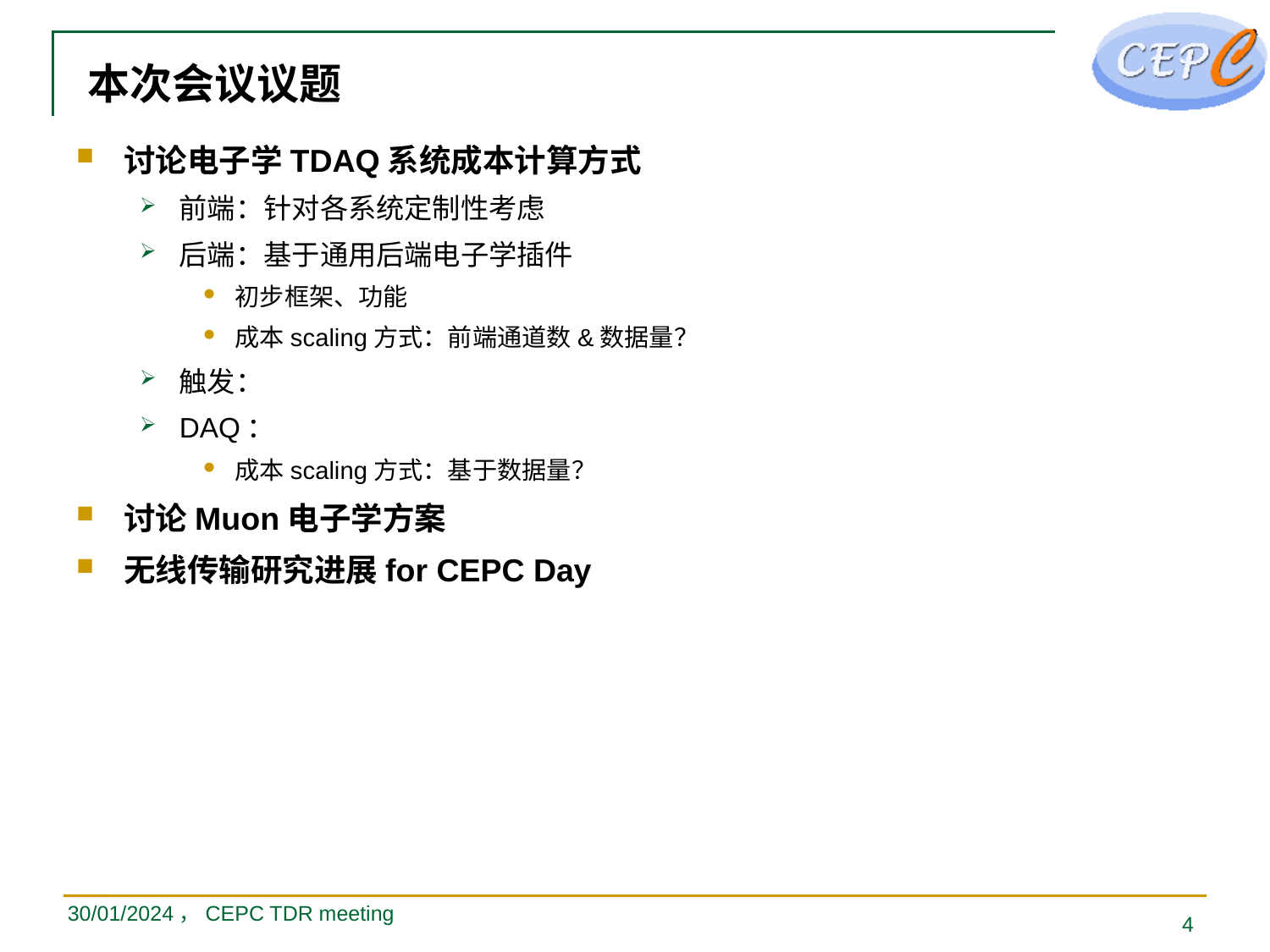

# 本次会议议题
讨论电子学TDAQ系统成本计算方式
前端：针对各系统定制性考虑
后端：基于通用后端电子学插件
初步框架、功能
成本scaling方式：前端通道数&数据量？
触发：
DAQ：
成本scaling方式：基于数据量？
讨论Muon电子学方案
无线传输研究进展for CEPC Day

30/01/2024，CEPC TDR meeting
4